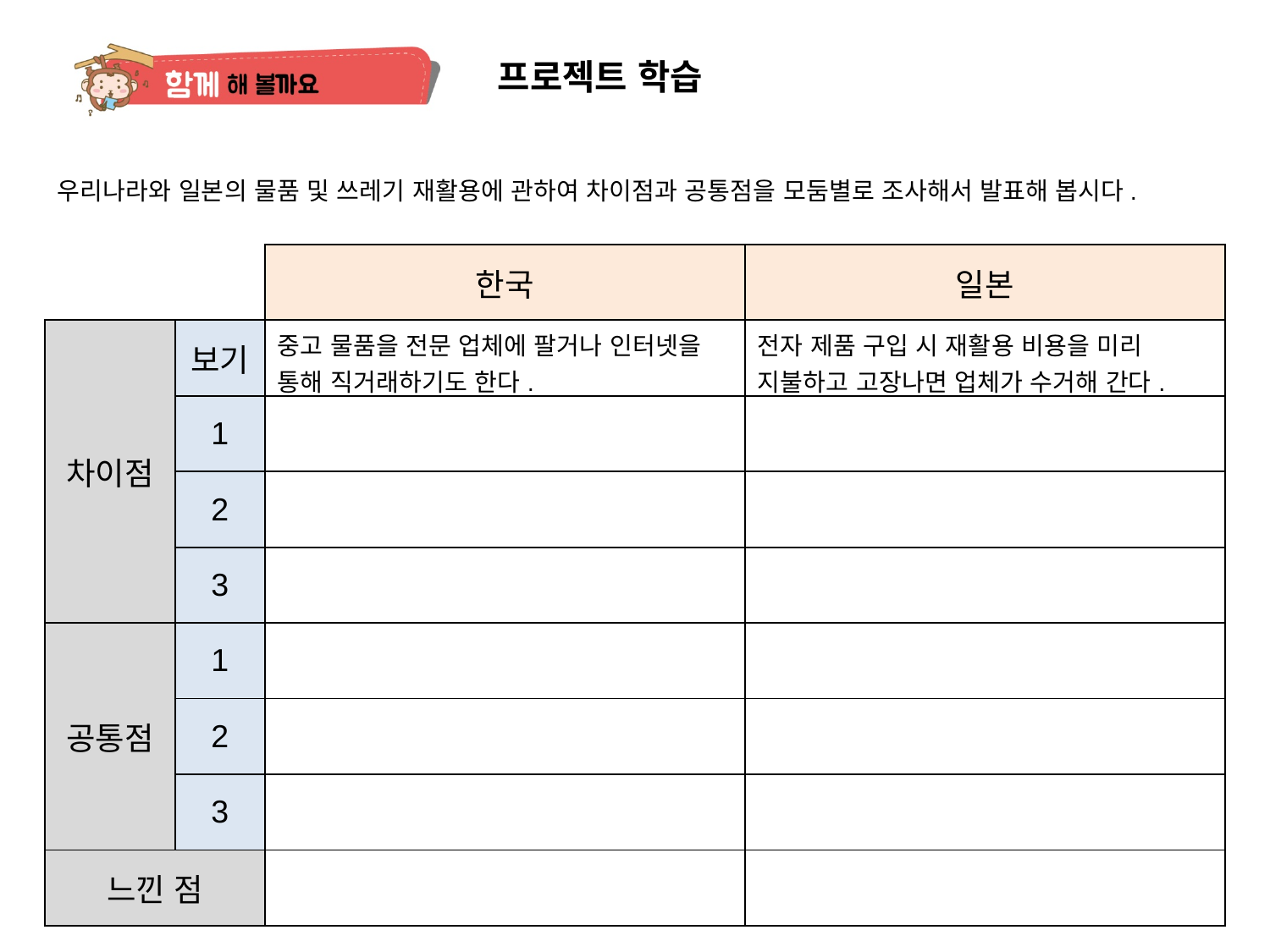

프로젝트 학습
우리나라와 일본의 물품 및 쓰레기 재활용에 관하여 차이점과 공통점을 모둠별로 조사해서 발표해 봅시다.
|  |  | 한국 | 일본 |
| --- | --- | --- | --- |
| 차이점 | 보기 | 중고 물품을 전문 업체에 팔거나 인터넷을 통해 직거래하기도 한다. | 전자 제품 구입 시 재활용 비용을 미리 지불하고 고장나면 업체가 수거해 간다. |
|  | 1 |  |  |
|  | 2 |  |  |
|  | 3 |  |  |
| 공통점 | 1 |  |  |
|  | 2 |  |  |
|  | 3 |  |  |
| 느낀 점 |  |  |  |